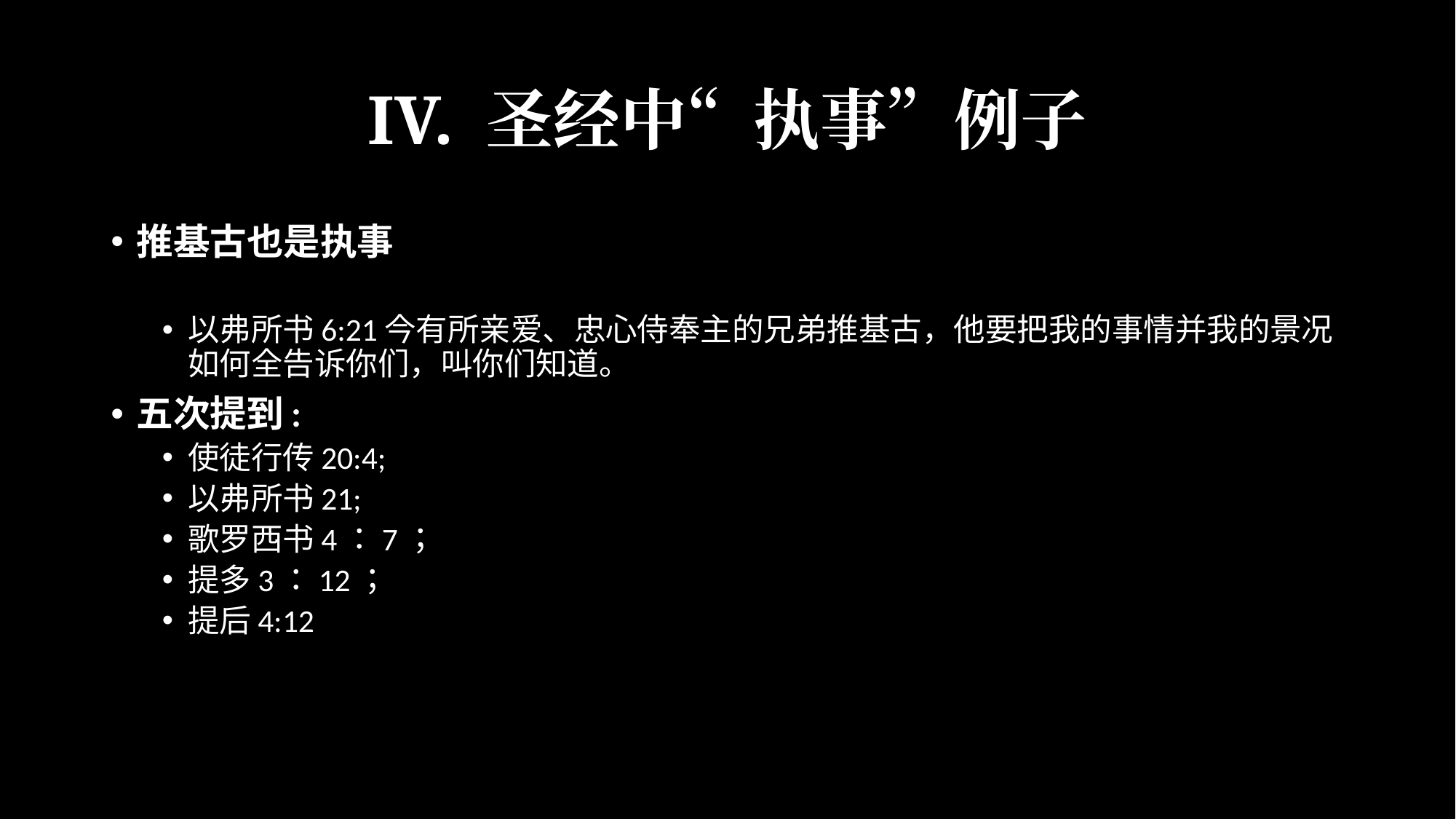

# IV. 圣经中“执事”例子
推基古也是执事
以弗所书6:21今有所亲爱、忠心侍奉主的兄弟推基古，他要把我的事情并我的景况如何全告诉你们，叫你们知道。
五次提到:
使徒行传20:4;
以弗所书21;
歌罗西书4：7；
提多3：12；
提后4:12